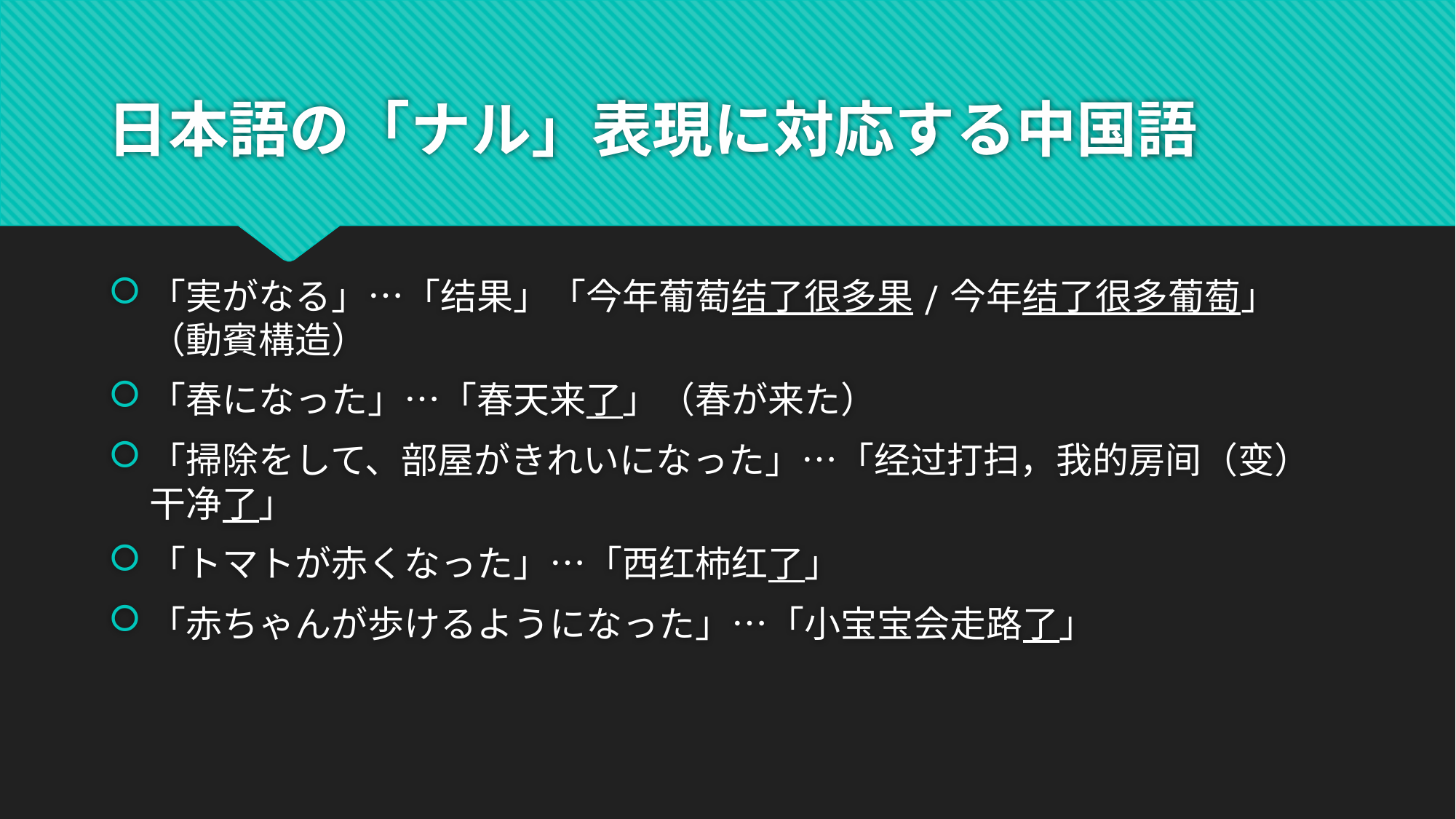

# 日本語の「ナル」表現に対応する中国語
「実がなる」…「结果」「今年葡萄结了很多果/今年结了很多葡萄」（動賓構造）
「春になった」…「春天来了」（春が来た）
「掃除をして、部屋がきれいになった」…「经过打扫，我的房间（变）干净了」
「トマトが赤くなった」…「西红柿红了」
「赤ちゃんが歩けるようになった」…「小宝宝会走路了」